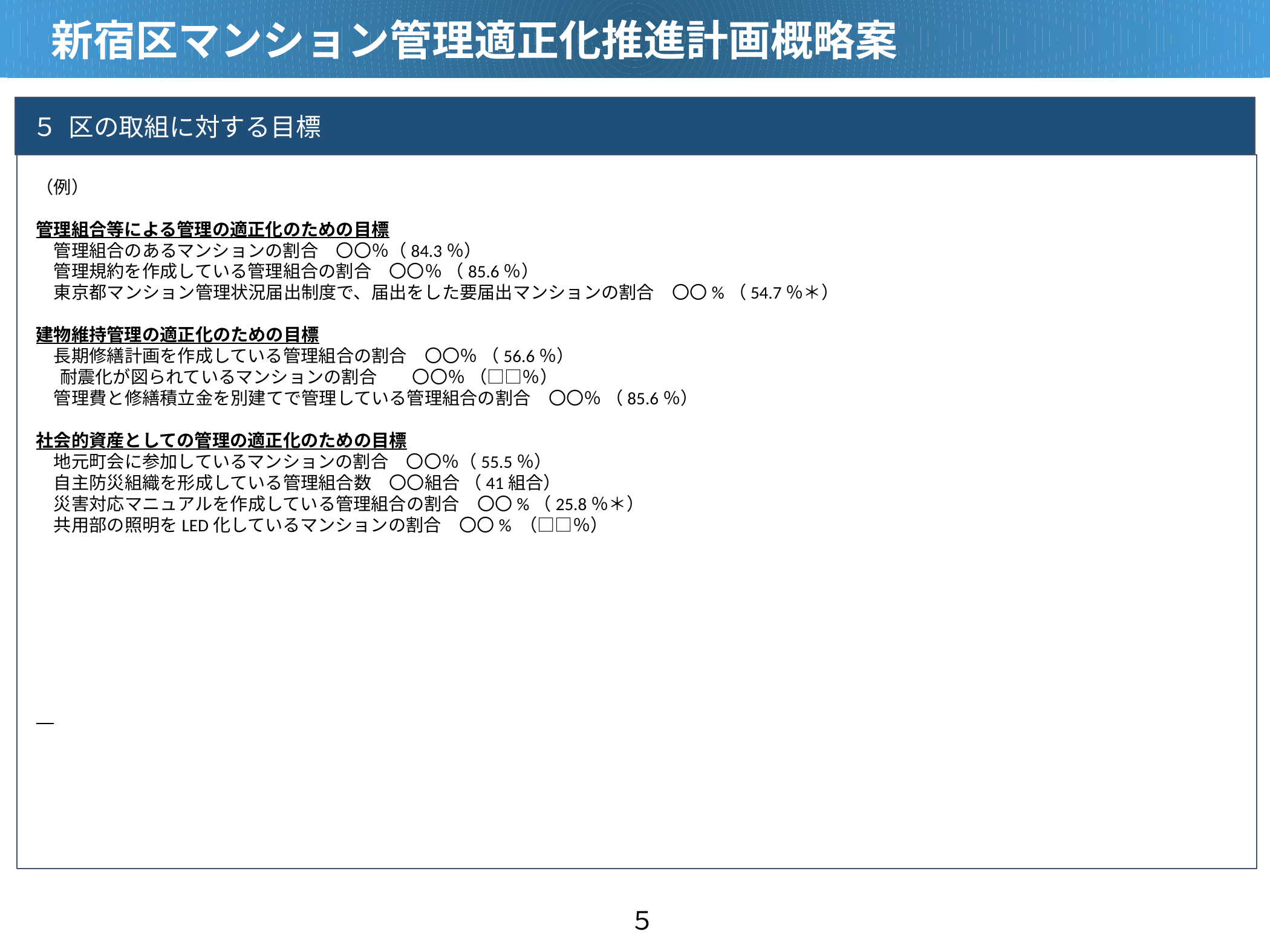

新宿区マンション管理適正化推進計画概略案
  ５  区の取組に対する目標

（例）

管理組合等による管理の適正化のための目標
　管理組合のあるマンションの割合　〇〇％（84.3％）
　管理規約を作成している管理組合の割合　〇〇％ （85.6％）
　東京都マンション管理状況届出制度で、届出をした要届出マンションの割合　〇〇%（54.7％＊）

建物維持管理の適正化のための目標
　長期修繕計画を作成している管理組合の割合　〇〇％ （56.6％）
     耐震化が図られているマンションの割合　　〇〇％ （□□％）
　管理費と修繕積立金を別建てで管理している管理組合の割合　〇〇％ （85.6％）

社会的資産としての管理の適正化のための目標
　地元町会に参加しているマンションの割合　〇〇％（55.5％）
　自主防災組織を形成している管理組合数　〇〇組合 （41組合）
　災害対応マニュアルを作成している管理組合の割合　〇〇%（25.8％＊）
　共用部の照明をLED化しているマンションの割合　〇〇% （□□％）

５